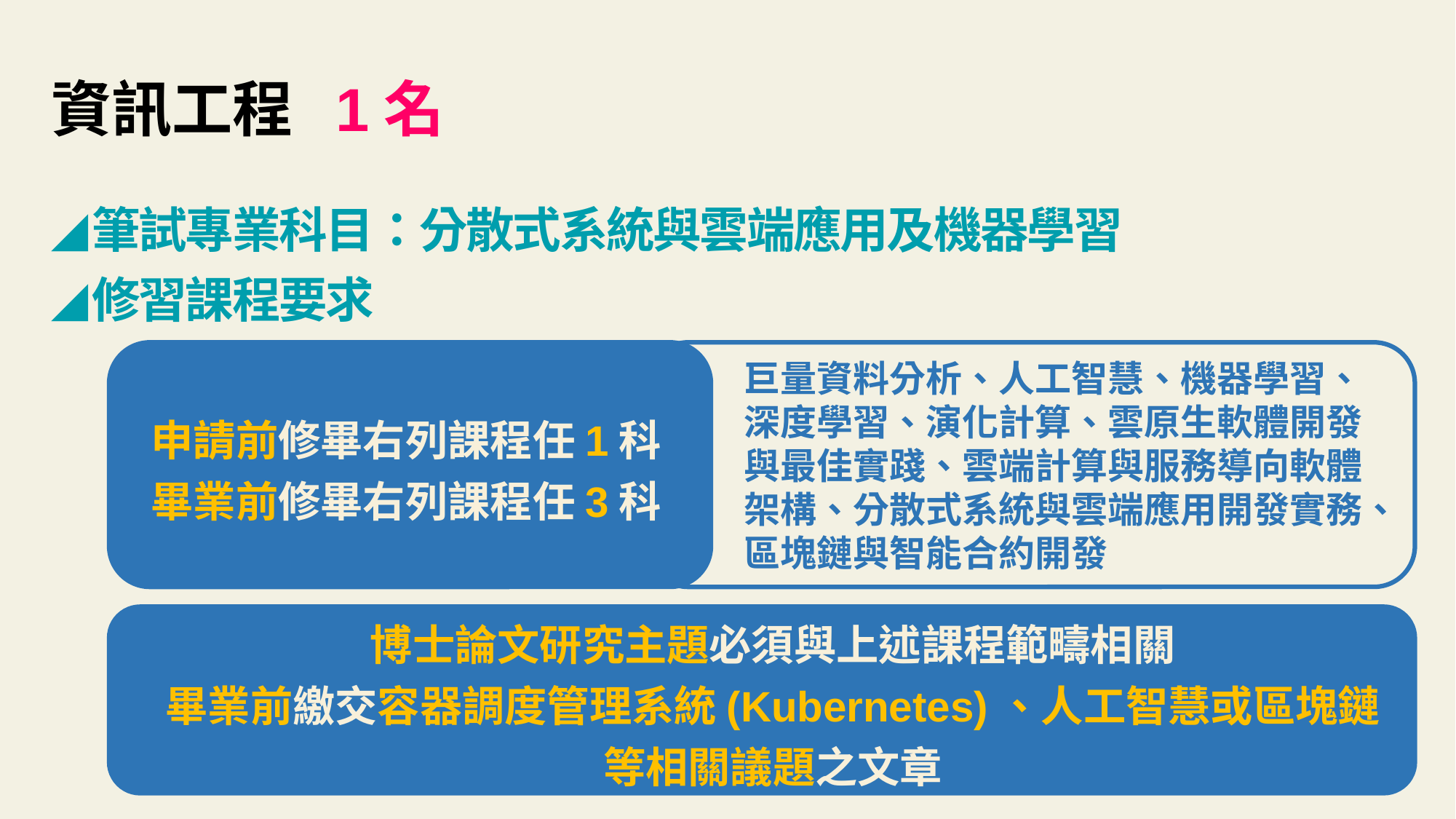

資訊工程  1名
筆試專業科目：分散式系統與雲端應用及機器學習
修習課程要求
申請前修畢右列課程任1科
畢業前修畢右列課程任3科
巨量資料分析、人工智慧、機器學習、深度學習、演化計算、雲原生軟體開發與最佳實踐、雲端計算與服務導向軟體架構、分散式系統與雲端應用開發實務、區塊鏈與智能合約開發
博士論文研究主題必須與上述課程範疇相關
畢業前繳交容器調度管理系統(Kubernetes)、人工智慧或區塊鏈等相關議題之文章